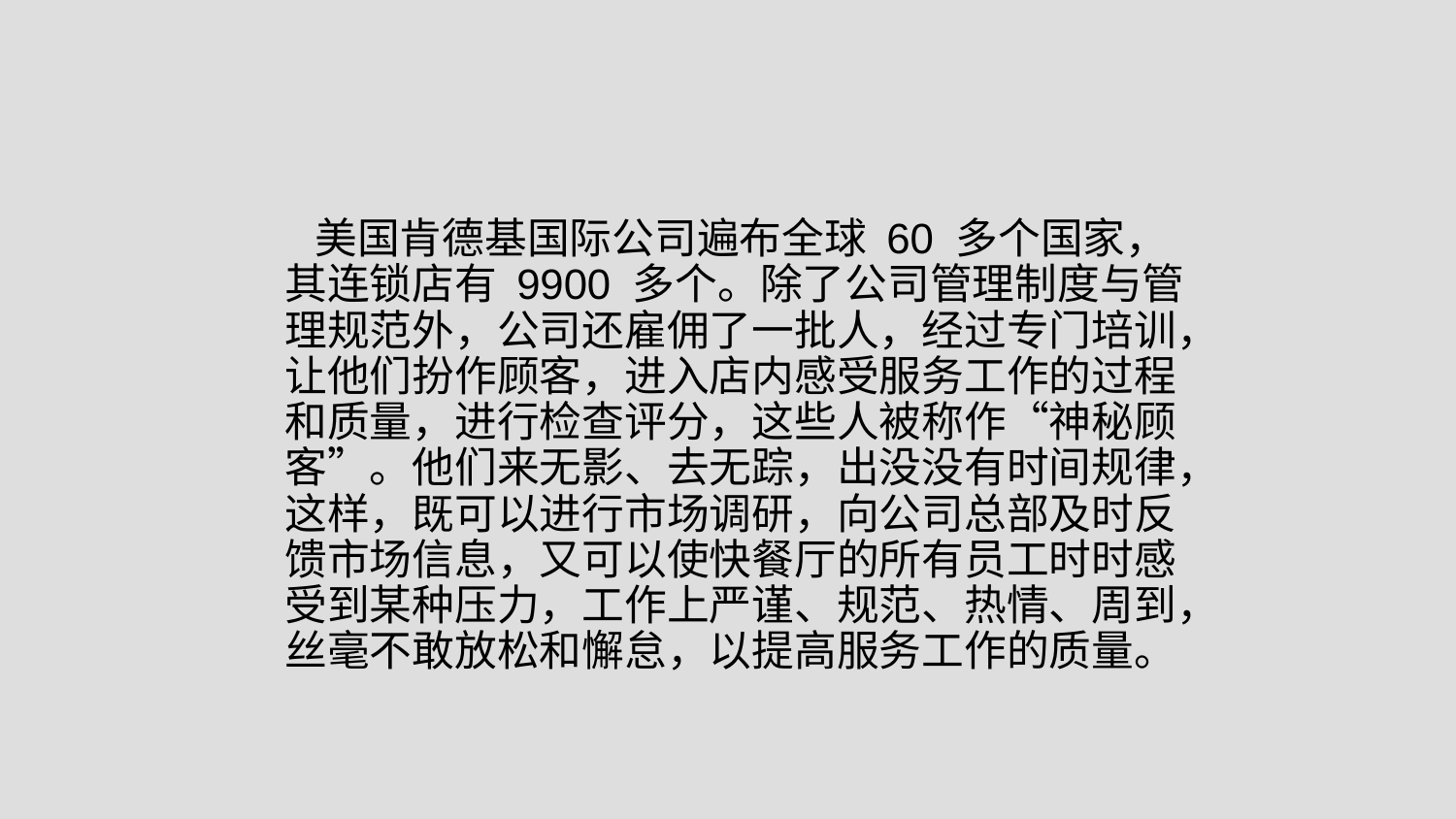

美国肯德基国际公司遍布全球 60 多个国家，其连锁店有 9900 多个。除了公司管理制度与管理规范外，公司还雇佣了一批人，经过专门培训，让他们扮作顾客，进入店内感受服务工作的过程和质量，进行检查评分，这些人被称作“神秘顾客”。他们来无影、去无踪，出没没有时间规律，这样，既可以进行市场调研，向公司总部及时反馈市场信息，又可以使快餐厅的所有员工时时感受到某种压力，工作上严谨、规范、热情、周到，丝毫不敢放松和懈怠，以提高服务工作的质量。